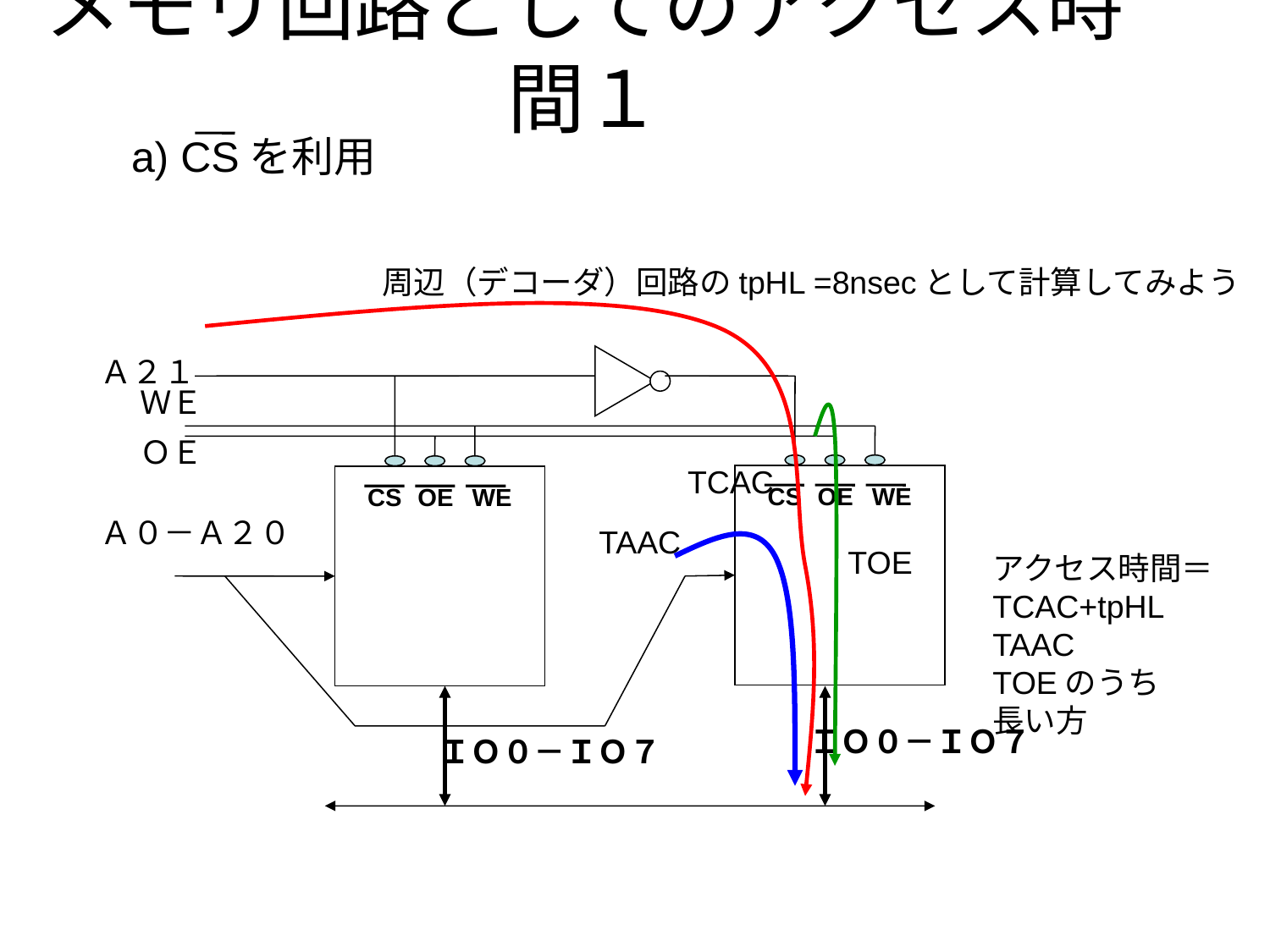

# メモリ回路としてのアクセス時間１
a) CSを利用

周辺（デコーダ）回路のtpHL =8nsecとして計算してみよう

Ａ２１

ＷＥ

ＯＥ

TCAC

CS
OE
WE
CS
OE
WE

Ａ０－Ａ２０
TAAC

TOE
アクセス時間＝
TCAC+tpHL
TAAC
TOEのうち
長い方

ＩＯ０－ＩＯ７

ＩＯ０－ＩＯ７